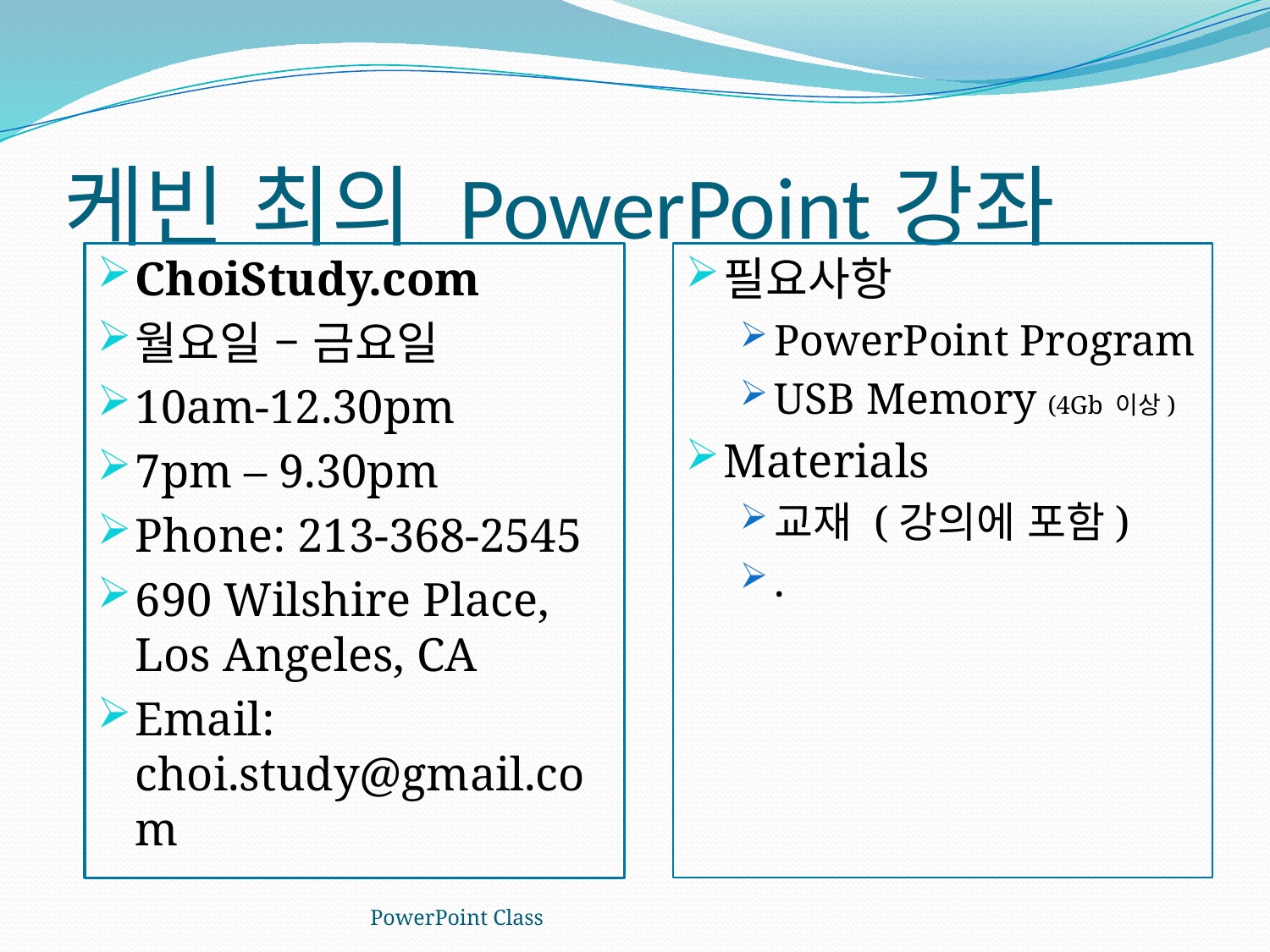

# 케빈 최의 PowerPoint강좌
ChoiStudy.com
월요일 – 금요일
10am-12.30pm
7pm – 9.30pm
Phone: 213-368-2545
690 Wilshire Place, Los Angeles, CA
Email: choi.study@gmail.com

필요사항
PowerPoint Program
USB Memory (4Gb 이상)
Materials
교재 (강의에 포함)
.

PowerPoint Class